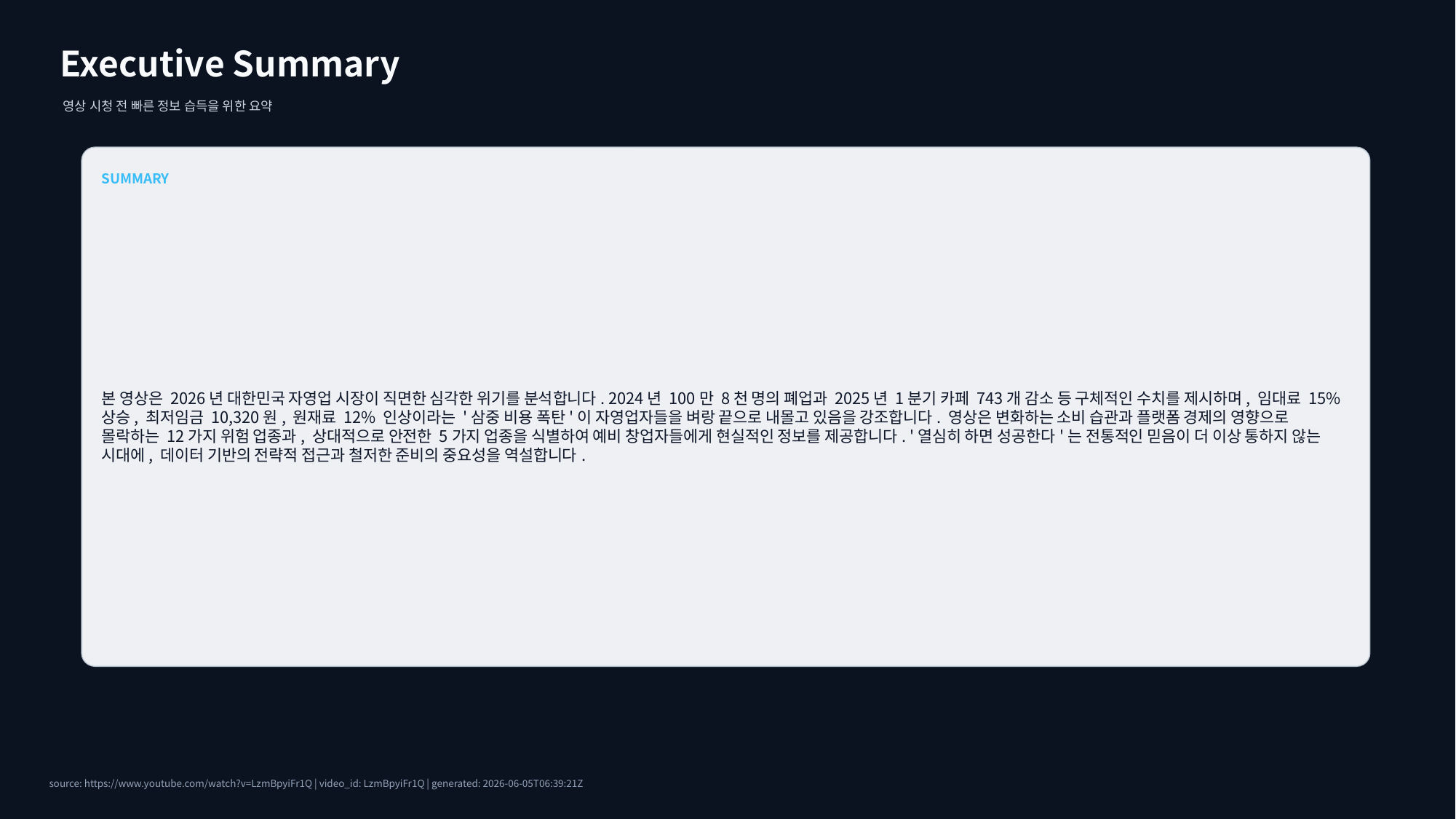

Executive Summary
영상 시청 전 빠른 정보 습득을 위한 요약

SUMMARY
본 영상은 2026년 대한민국 자영업 시장이 직면한 심각한 위기를 분석합니다. 2024년 100만 8천 명의 폐업과 2025년 1분기 카페 743개 감소 등 구체적인 수치를 제시하며, 임대료 15% 상승, 최저임금 10,320원, 원재료 12% 인상이라는 '삼중 비용 폭탄'이 자영업자들을 벼랑 끝으로 내몰고 있음을 강조합니다. 영상은 변화하는 소비 습관과 플랫폼 경제의 영향으로 몰락하는 12가지 위험 업종과, 상대적으로 안전한 5가지 업종을 식별하여 예비 창업자들에게 현실적인 정보를 제공합니다. '열심히 하면 성공한다'는 전통적인 믿음이 더 이상 통하지 않는 시대에, 데이터 기반의 전략적 접근과 철저한 준비의 중요성을 역설합니다.
source: https://www.youtube.com/watch?v=LzmBpyiFr1Q | video_id: LzmBpyiFr1Q | generated: 2026-06-05T06:39:21Z